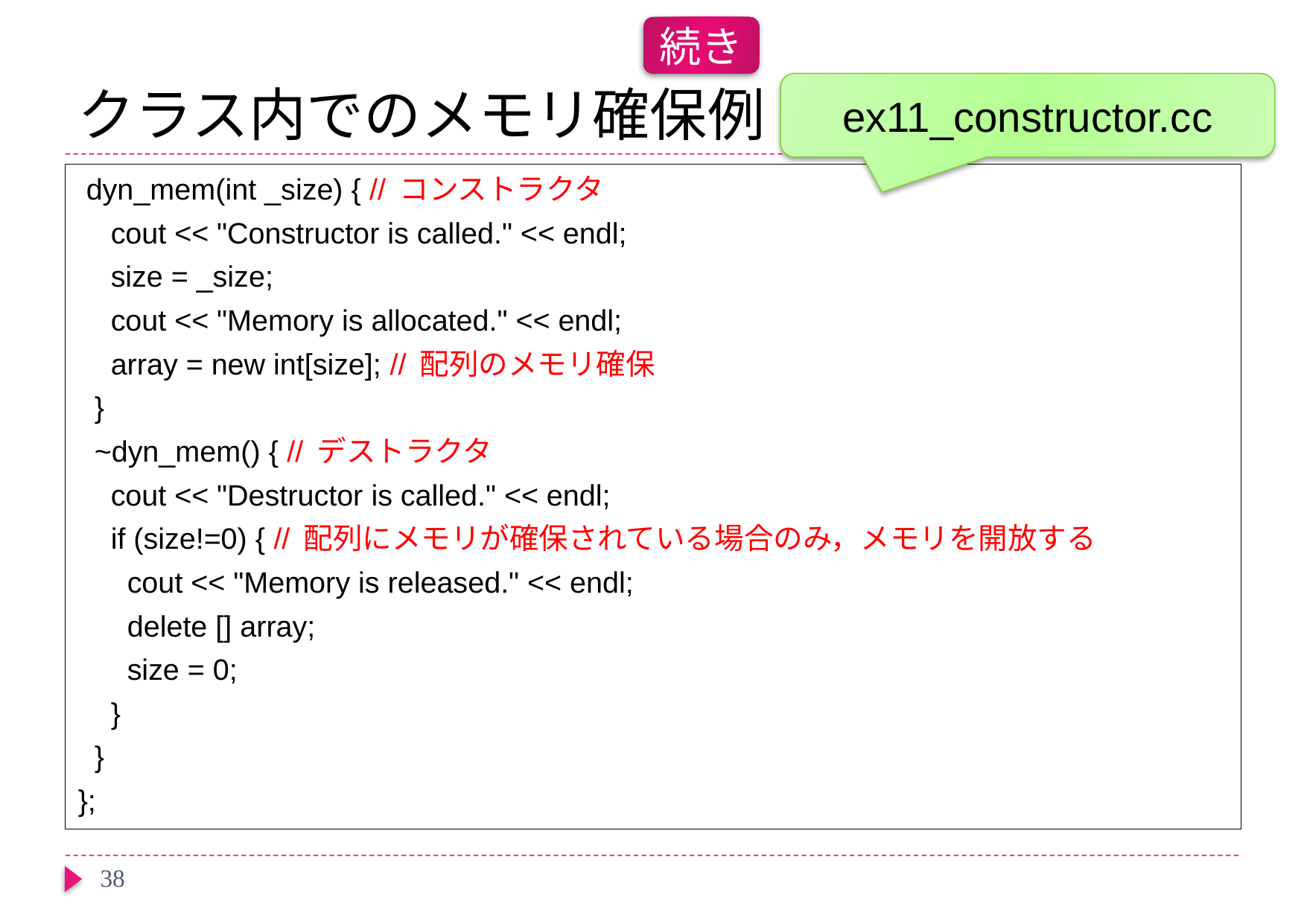

続き
# クラス内でのメモリ確保例
ex11_constructor.cc
 dyn_mem(int _size) { // コンストラクタ
    cout << "Constructor is called." << endl;
    size = _size;
    cout << "Memory is allocated." << endl;
    array = new int[size]; // 配列のメモリ確保
  }
  ~dyn_mem() { // デストラクタ
    cout << "Destructor is called." << endl;
    if (size!=0) { // 配列にメモリが確保されている場合のみ，メモリを開放する
      cout << "Memory is released." << endl;
      delete [] array;
      size = 0;
    }
  }
};
38